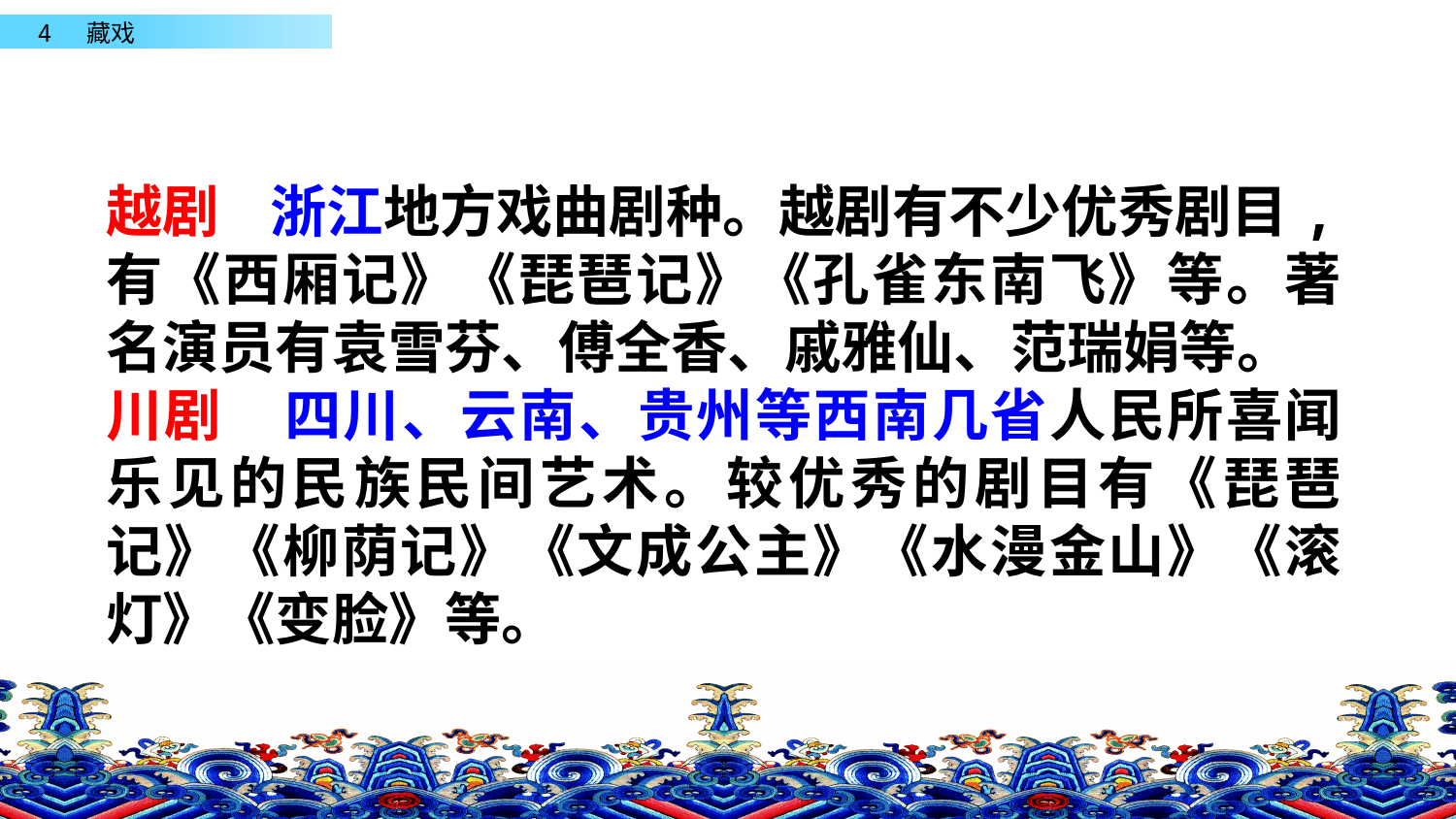

越剧    浙江地方戏曲剧种。越剧有不少优秀剧目,有《西厢记》《琵琶记》《孔雀东南飞》等。著名演员有袁雪芬、傅全香、戚雅仙、范瑞娟等。
川剧    四川、云南、贵州等西南几省人民所喜闻乐见的民族民间艺术。较优秀的剧目有《琵琶记》《柳荫记》《文成公主》《水漫金山》《滚灯》《变脸》等。